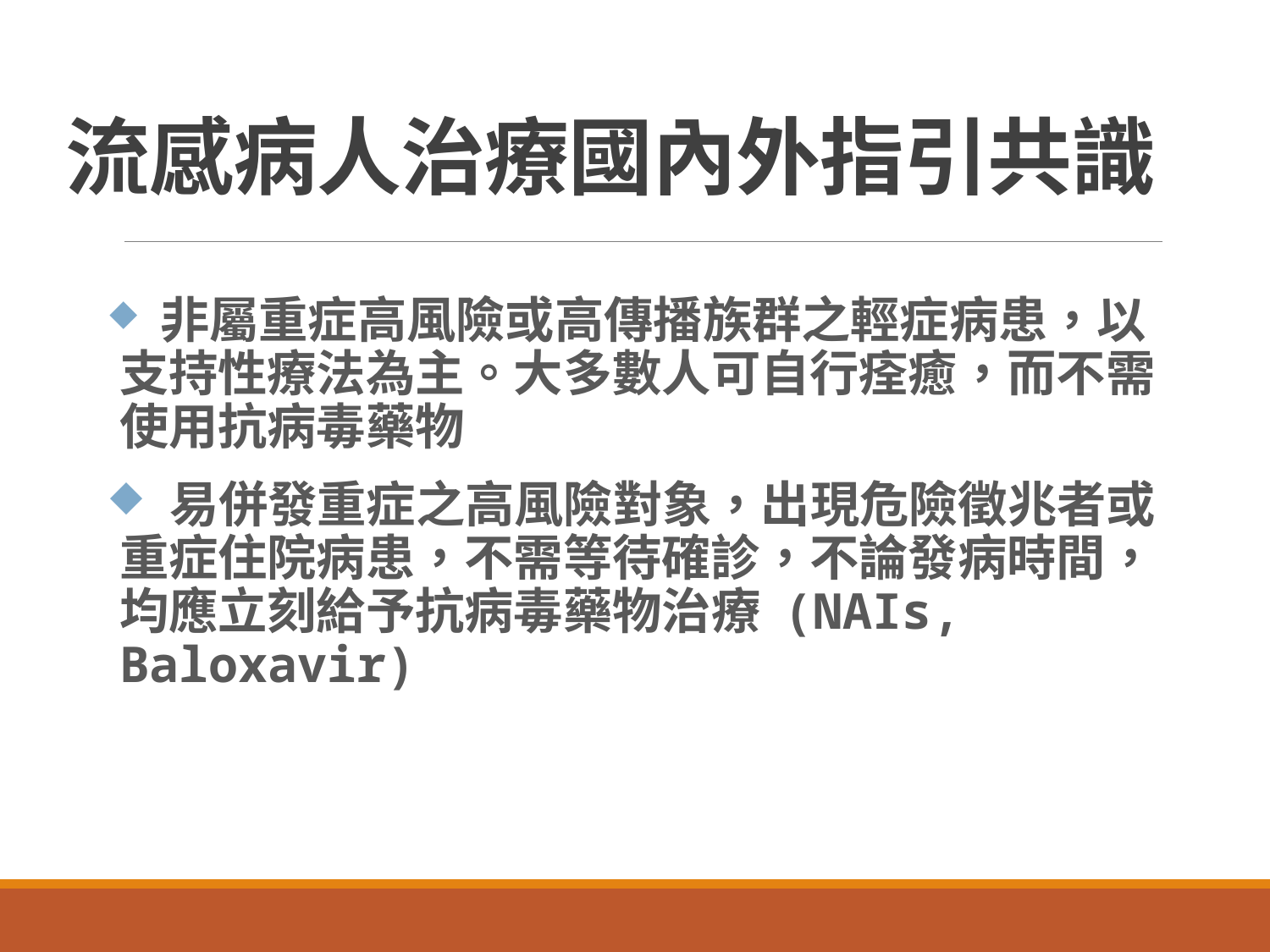

# 流感病人治療國內外指引共識
 非屬重症高風險或高傳播族群之輕症病患，以支持性療法為主。大多數人可自行痊癒，而不需使用抗病毒藥物
 易併發重症之高風險對象，出現危險徵兆者或重症住院病患，不需等待確診，不論發病時間，均應立刻給予抗病毒藥物治療 (NAIs, Baloxavir)